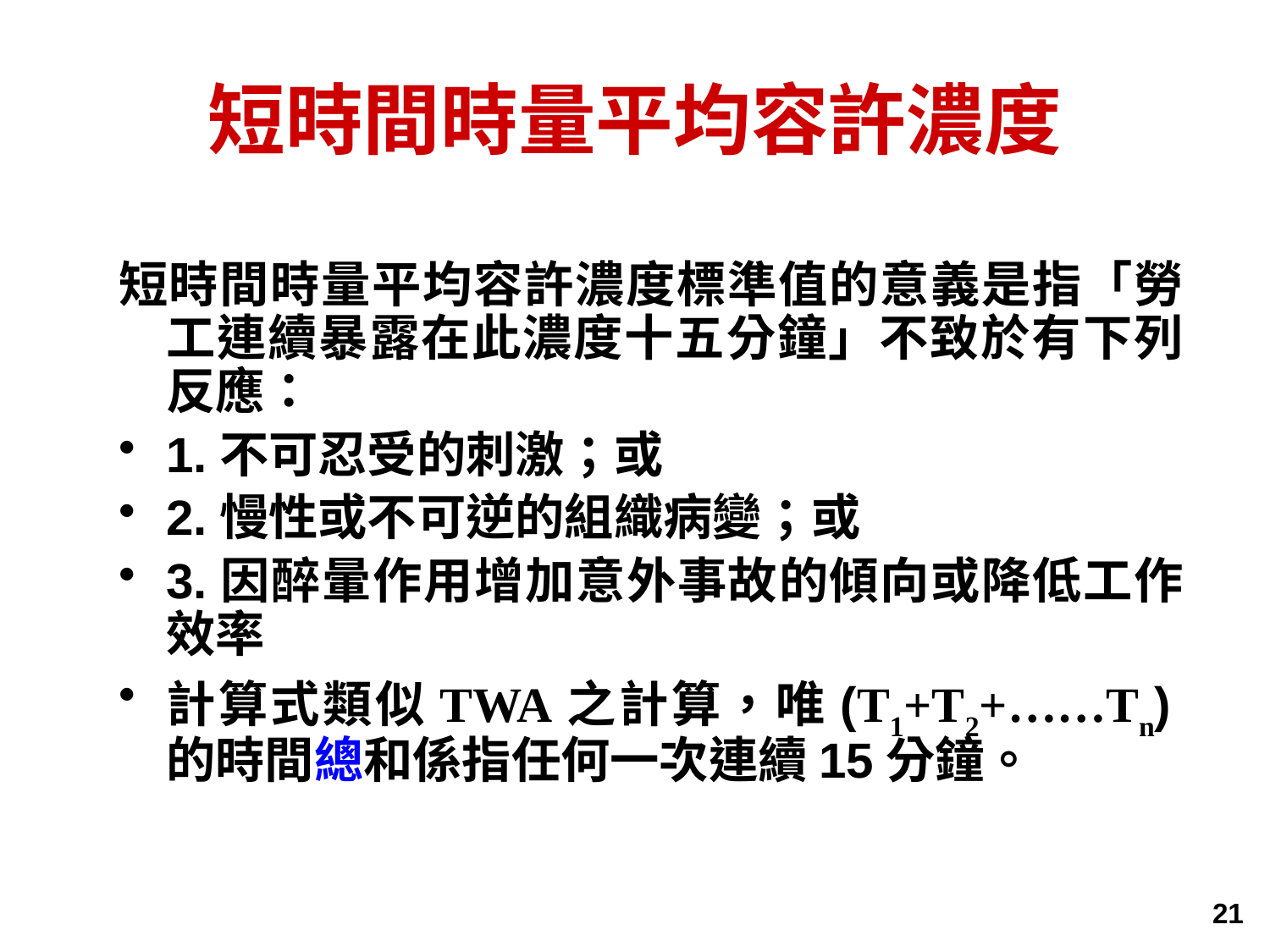

# 短時間時量平均容許濃度
短時間時量平均容許濃度標準值的意義是指「勞工連續暴露在此濃度十五分鐘」不致於有下列反應：
1.不可忍受的刺激；或
2.慢性或不可逆的組織病變；或
3.因醉暈作用增加意外事故的傾向或降低工作效率
計算式類似TWA之計算，唯(T1+T2+……Tn)的時間總和係指任何一次連續15分鐘。

21